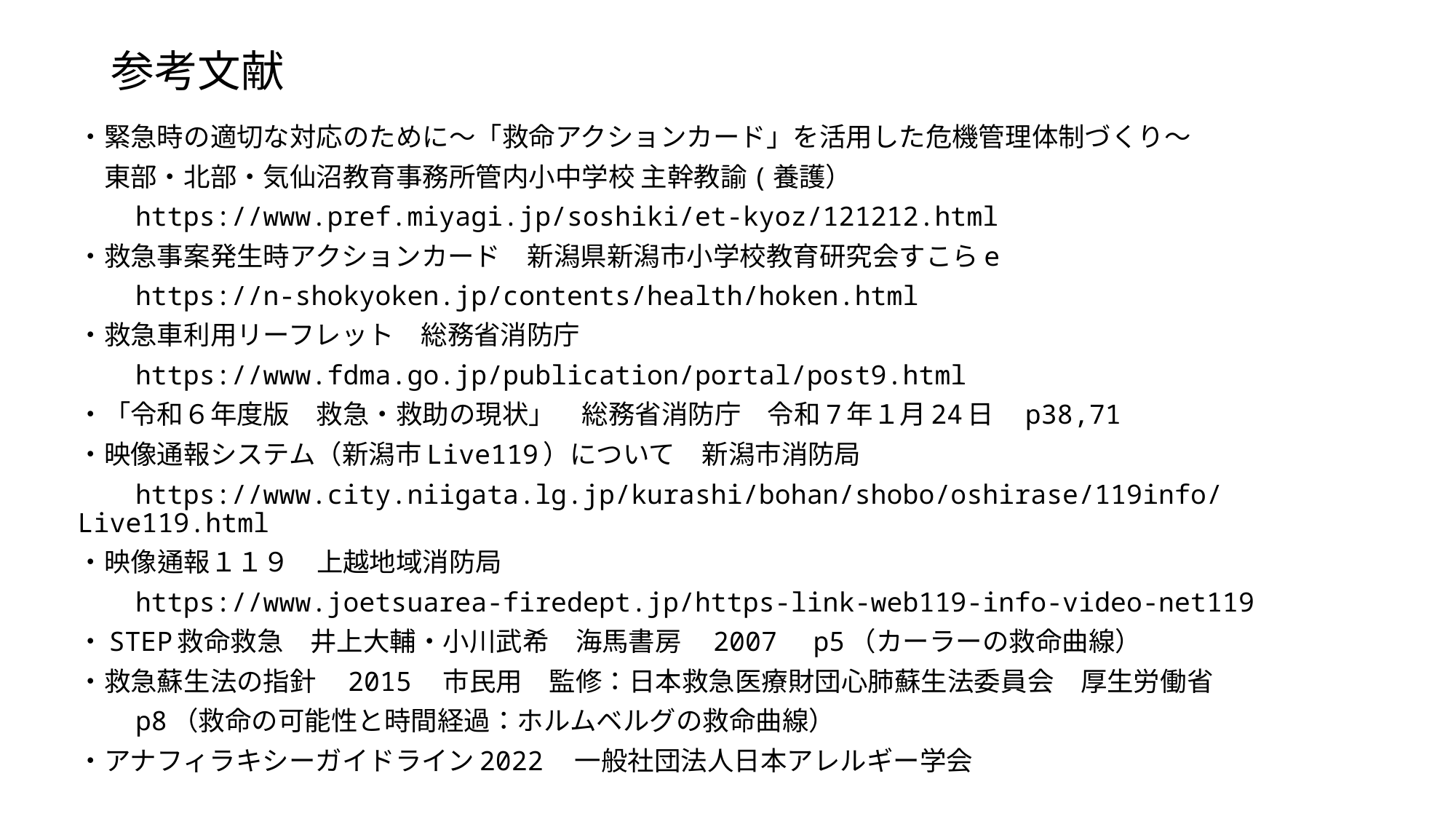

# 参考文献
・緊急時の適切な対応のために～「救命アクションカード」を活用した危機管理体制づくり～
　東部・北部・気仙沼教育事務所管内小中学校 主幹教諭(養護）
　　https://www.pref.miyagi.jp/soshiki/et-kyoz/121212.html
・救急事案発生時アクションカード　新潟県新潟市小学校教育研究会すこらe
　　https://n-shokyoken.jp/contents/health/hoken.html
・救急車利用リーフレット　総務省消防庁
　　https://www.fdma.go.jp/publication/portal/post9.html
・「令和６年度版　救急・救助の現状」　総務省消防庁　令和7年１月24日　p38,71
・映像通報システム（新潟市Live119）について　新潟市消防局
　　https://www.city.niigata.lg.jp/kurashi/bohan/shobo/oshirase/119info/Live119.html
・映像通報１１９　上越地域消防局
　　https://www.joetsuarea-firedept.jp/https-link-web119-info-video-net119
・STEP救命救急　井上大輔・小川武希　海馬書房　2007　p5（カーラーの救命曲線）
・救急蘇生法の指針　2015　市民用　監修：日本救急医療財団心肺蘇生法委員会　厚生労働省
　　p8（救命の可能性と時間経過：ホルムベルグの救命曲線）
・アナフィラキシーガイドライン2022　一般社団法人日本アレルギー学会